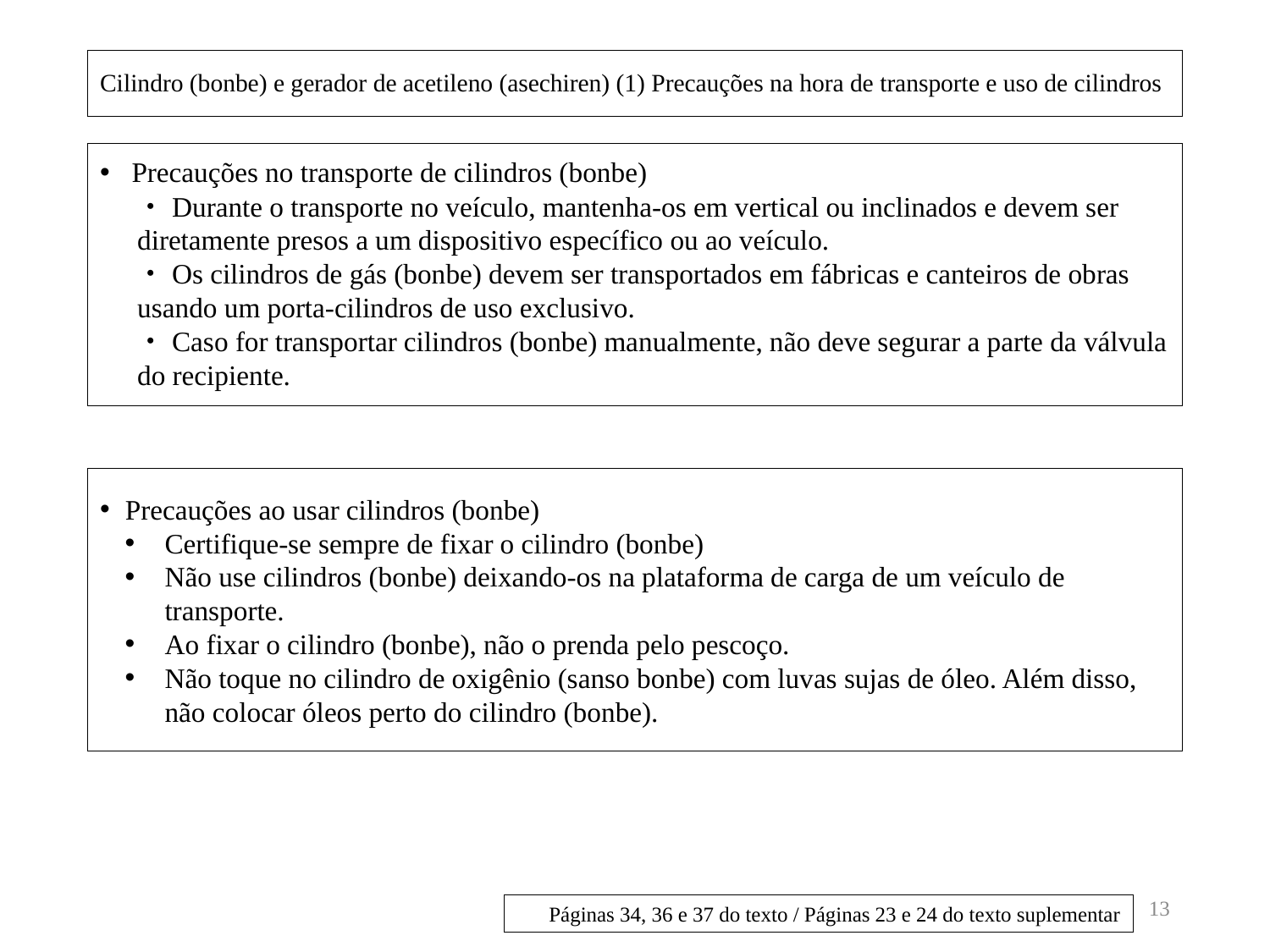

# Cilindro (bonbe) e gerador de acetileno (asechiren) (1) Precauções na hora de transporte e uso de cilindros
Precauções no transporte de cilindros (bonbe)
・Durante o transporte no veículo, mantenha-os em vertical ou inclinados e devem ser diretamente presos a um dispositivo específico ou ao veículo.
・Os cilindros de gás (bonbe) devem ser transportados em fábricas e canteiros de obras usando um porta-cilindros de uso exclusivo.
・Caso for transportar cilindros (bonbe) manualmente, não deve segurar a parte da válvula do recipiente.
Precauções ao usar cilindros (bonbe)
Certifique-se sempre de fixar o cilindro (bonbe)
Não use cilindros (bonbe) deixando-os na plataforma de carga de um veículo de transporte.
Ao fixar o cilindro (bonbe), não o prenda pelo pescoço.
Não toque no cilindro de oxigênio (sanso bonbe) com luvas sujas de óleo. Além disso, não colocar óleos perto do cilindro (bonbe).
13
Páginas 34, 36 e 37 do texto / Páginas 23 e 24 do texto suplementar